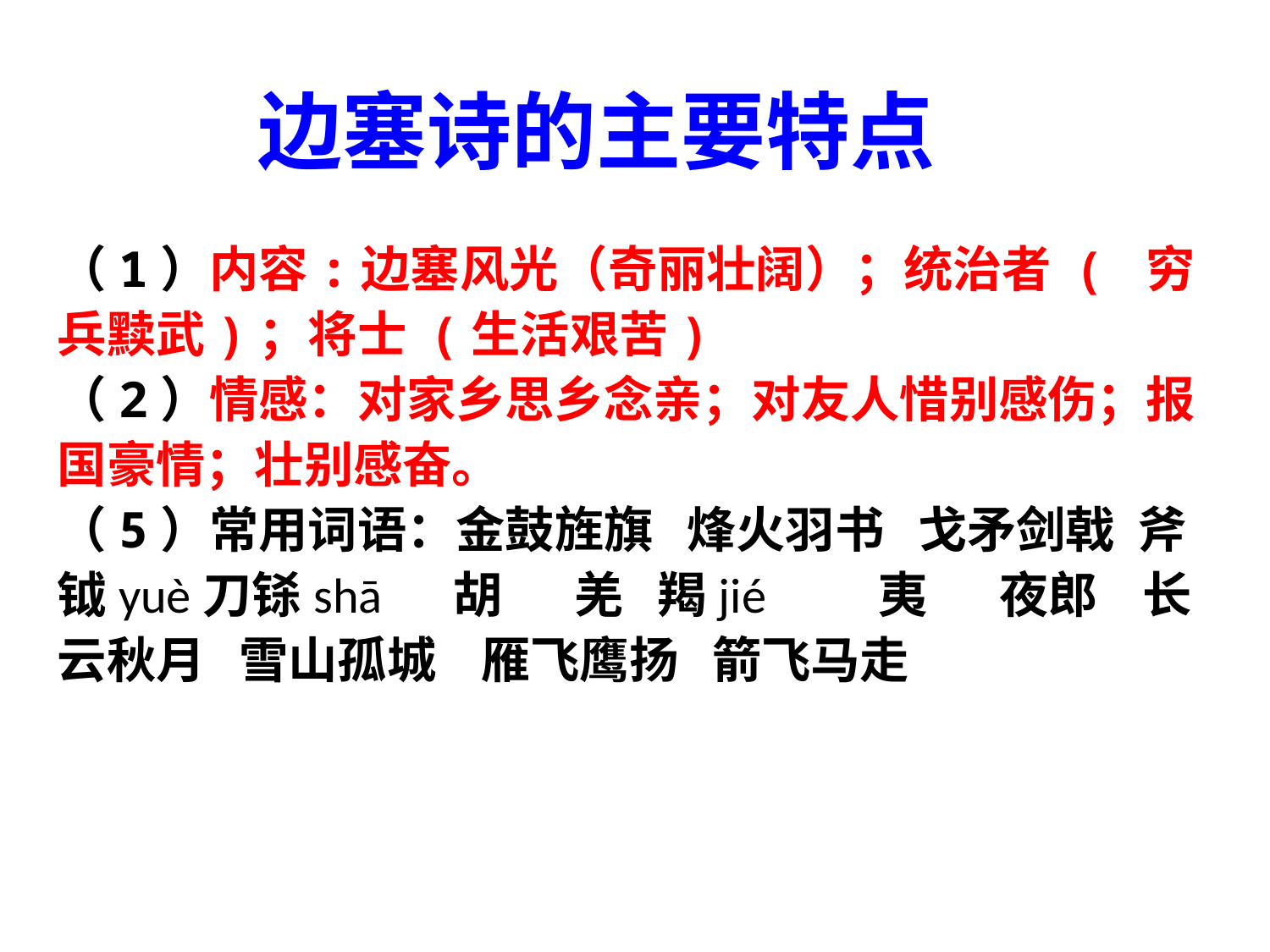

# 边塞诗的主要特点
（1）内容:边塞风光（奇丽壮阔）；统治者 ( 穷兵黩武)；将士 (生活艰苦)
（2）情感：对家乡思乡念亲；对友人惜别感伤；报国豪情；壮别感奋。
（5）常用词语：金鼓旌旗   烽火羽书   戈矛剑戟  斧钺yuè刀铩shā  胡  　羌   羯jié    夷 　 夜郎    长云秋月   雪山孤城    雁飞鹰扬   箭飞马走